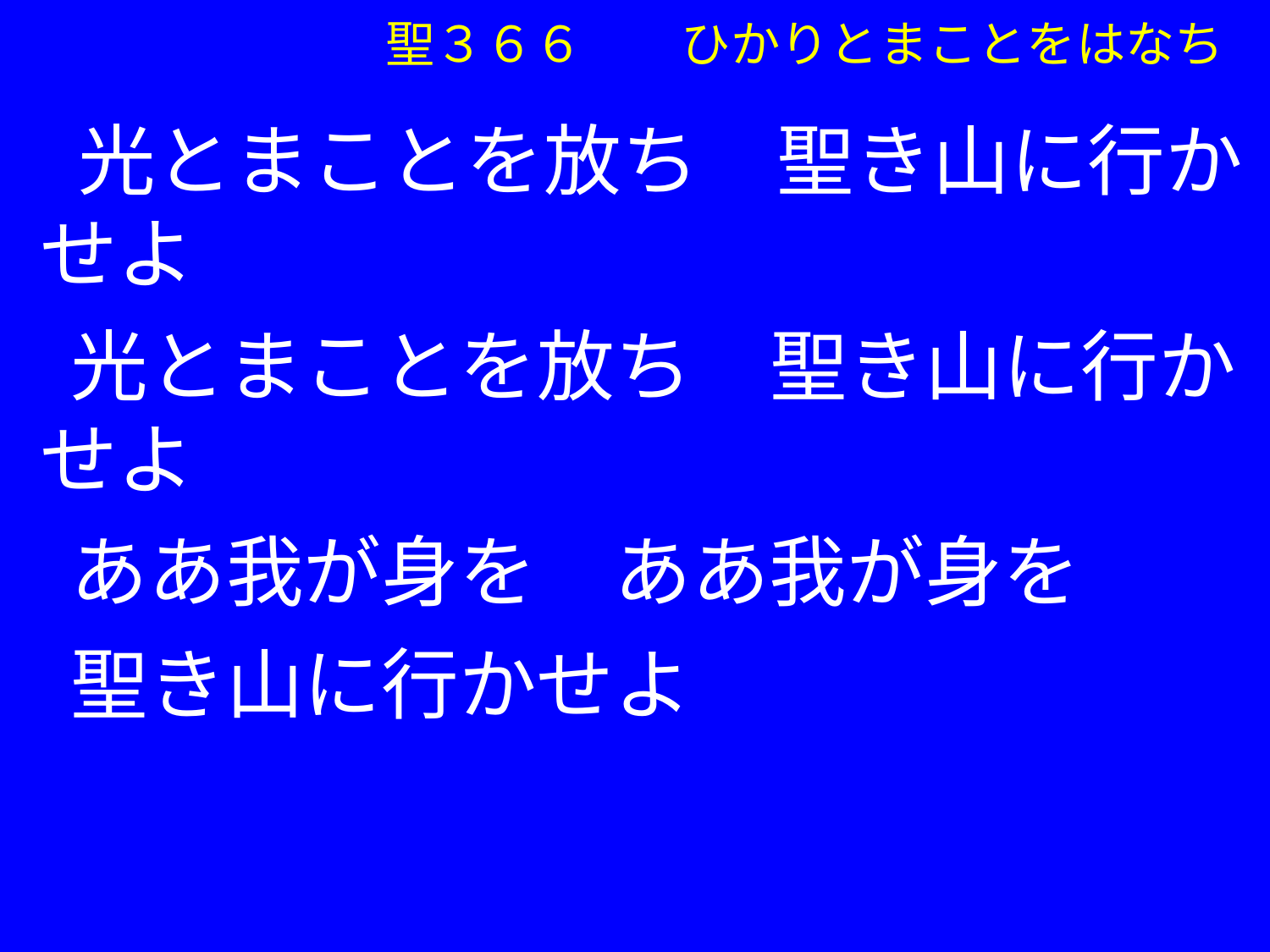

光とまことを放ち　聖き山に行かせよ
　光とまことを放ち　聖き山に行かせよ
　ああ我が身を　ああ我が身を
　聖き山に行かせよ

聖３６６　　ひかりとまことをはなち